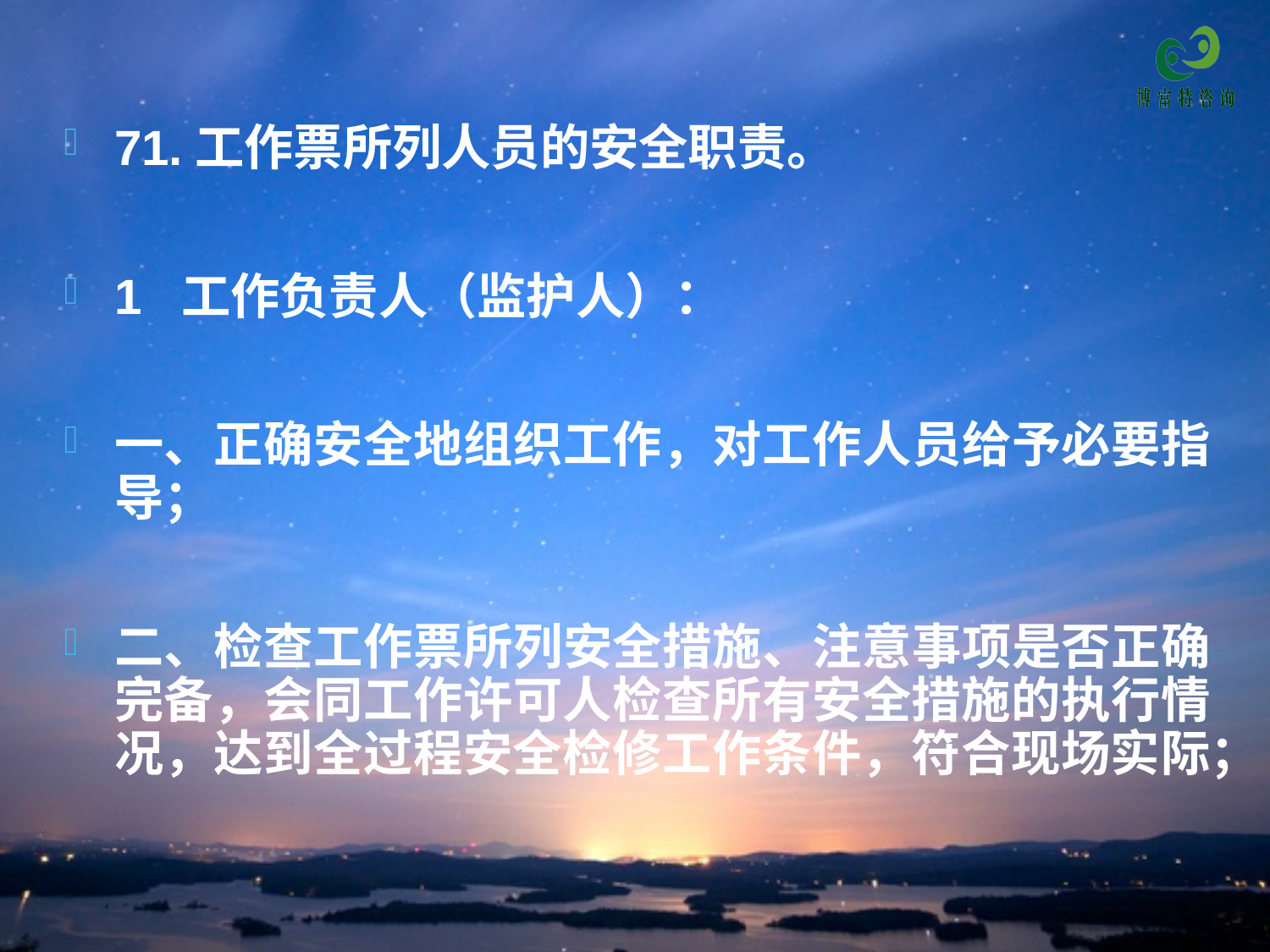

71.工作票所列人员的安全职责。

1  工作负责人（监护人）：

一、正确安全地组织工作，对工作人员给予必要指导；

二、检查工作票所列安全措施、注意事项是否正确完备，会同工作许可人检查所有安全措施的执行情况，达到全过程安全检修工作条件，符合现场实际；